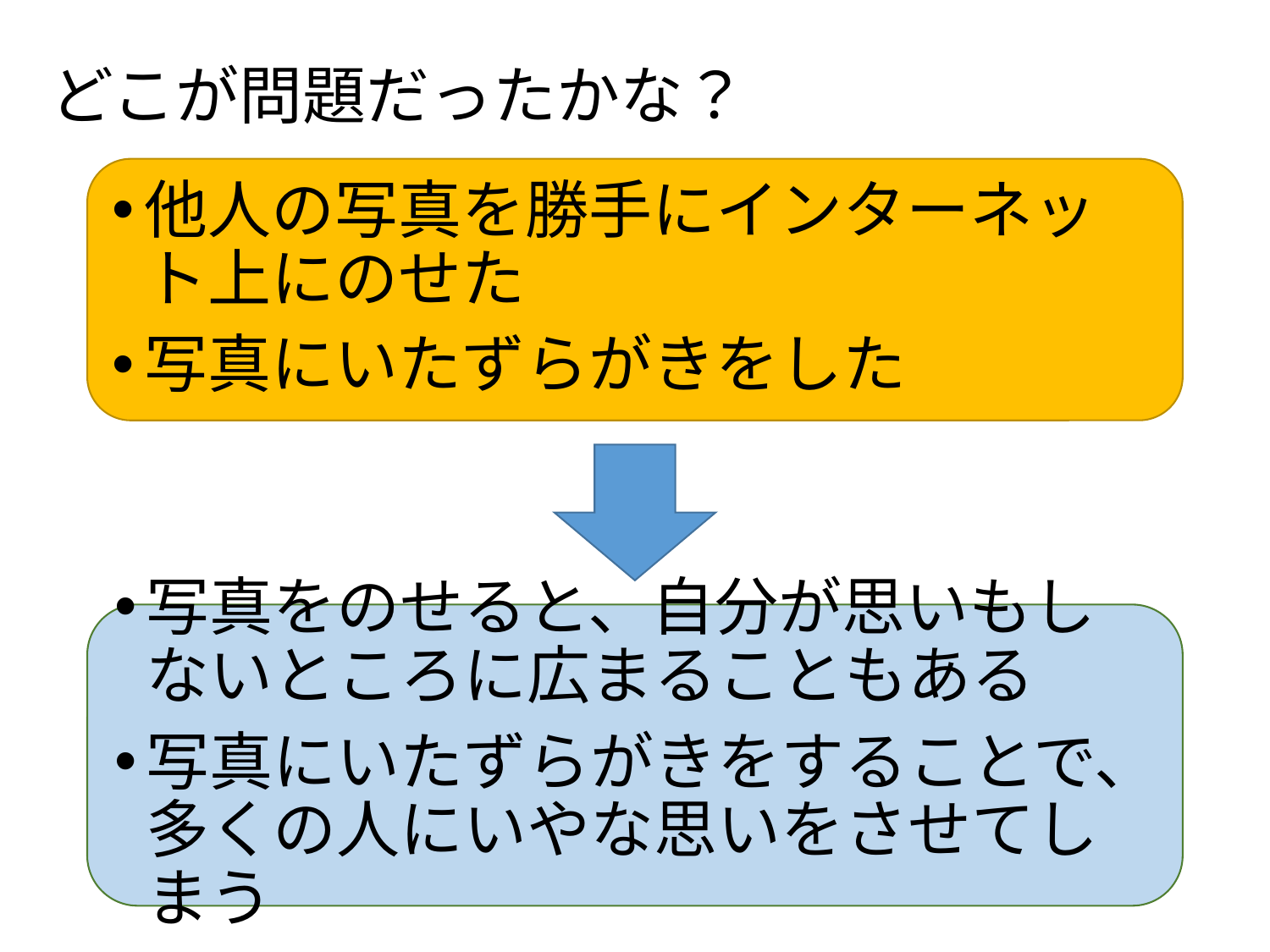

どこが問題だったかな？
他人の写真を勝手にインターネット上にのせた
写真にいたずらがきをした

写真をのせると、自分が思いもしないところに広まることもある
写真にいたずらがきをすることで、多くの人にいやな思いをさせてしまう